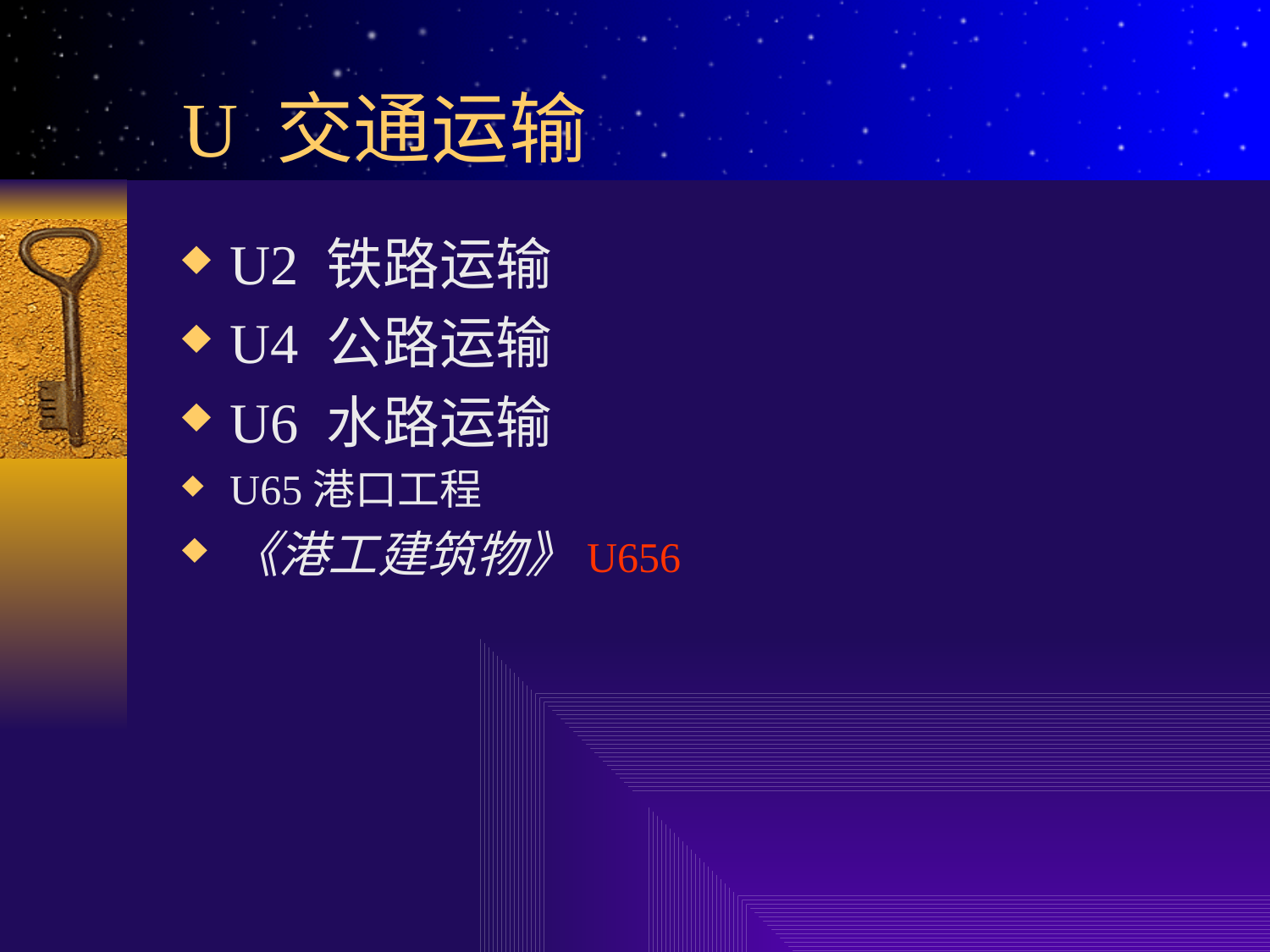

# U 交通运输
U2 铁路运输
U4 公路运输
U6 水路运输
U65港口工程
《港工建筑物》U656